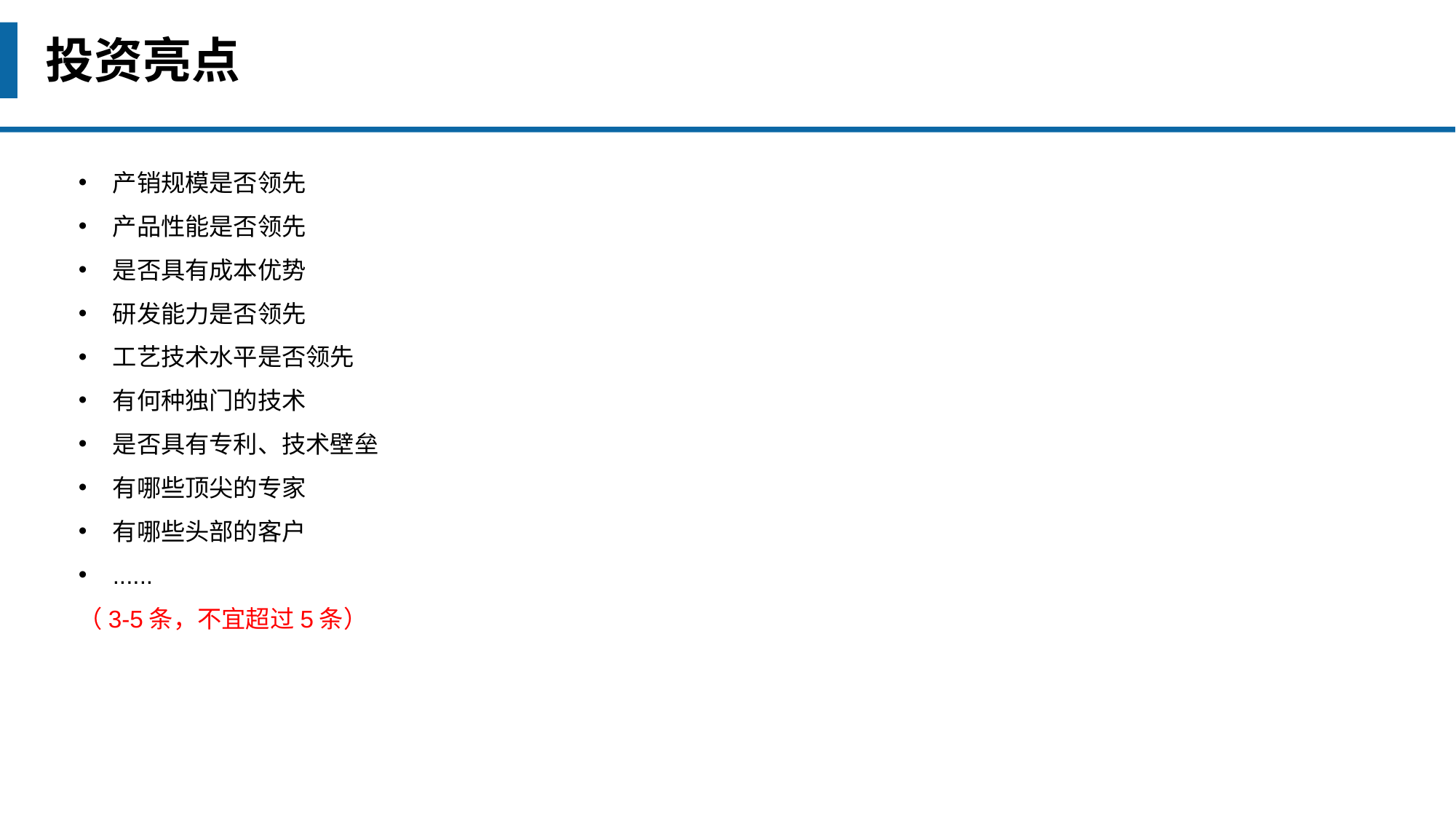

投资亮点

产销规模是否领先
产品性能是否领先
是否具有成本优势
研发能力是否领先
工艺技术水平是否领先
有何种独门的技术
是否具有专利、技术壁垒
有哪些顶尖的专家
有哪些头部的客户
......
（3-5条，不宜超过5条）